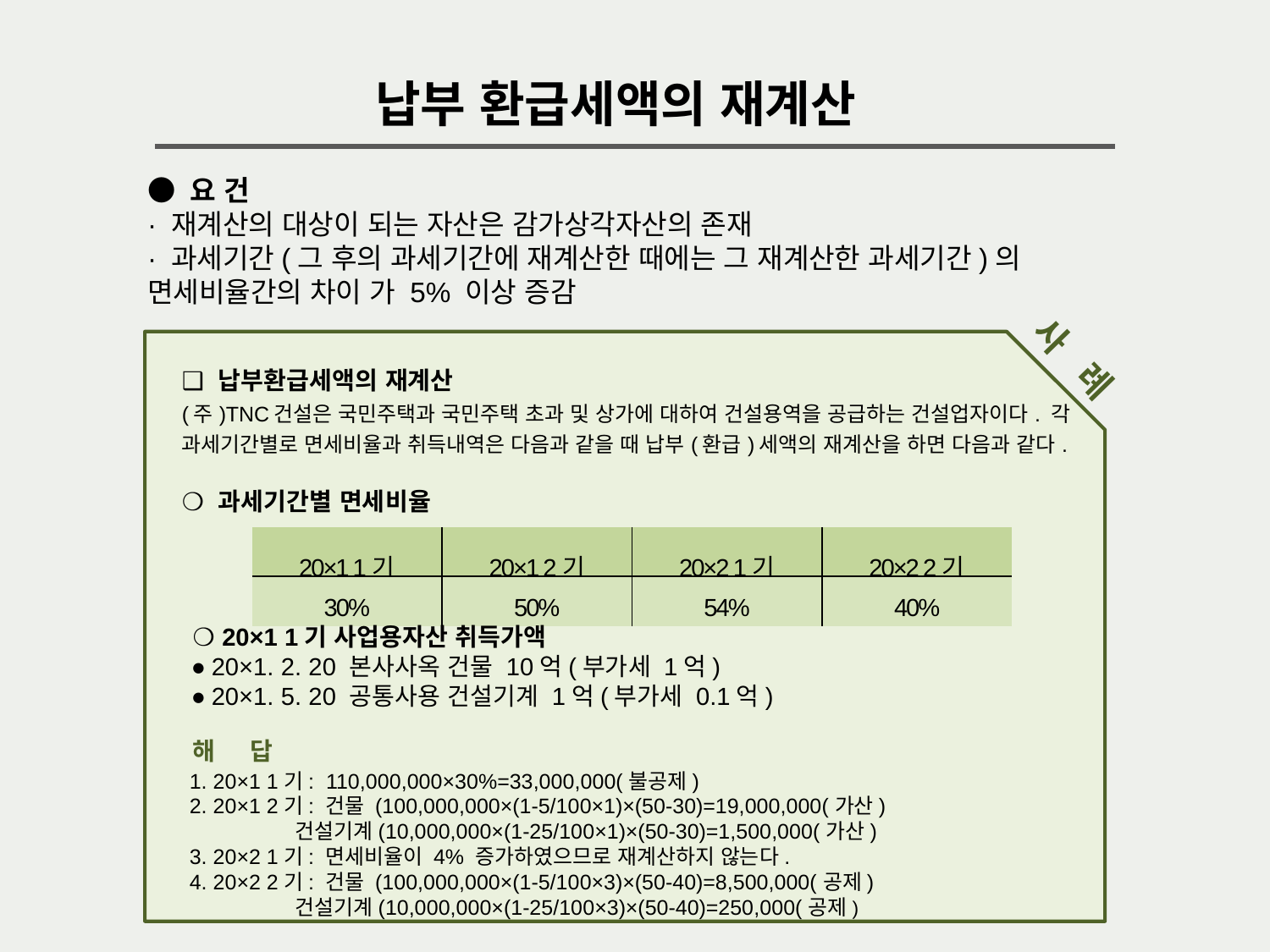

납부 환급세액의 재계산
● 요 건
· 재계산의 대상이 되는 자산은 감가상각자산의 존재
· 과세기간(그 후의 과세기간에 재계산한 때에는 그 재계산한 과세기간)의 면세비율간의 차이 가 5% 이상 증감

사   례
| ❑ 납부환급세액의 재계산 (주)TNC건설은 국민주택과 국민주택 초과 및 상가에 대하여 건설용역을 공급하는 건설업자이다. 각 과세기간별로 면세비율과 취득내역은 다음과 같을 때 납부(환급)세액의 재계산을 하면 다음과 같다. ❍ 과세기간별 면세비율 |
| --- |
|  |

| 20×1 1기 | 20×1 2기 | 20×2 1기 | 20×2 2기 |
| --- | --- | --- | --- |
| 30% | 50% | 54% | 40% |

❍ 20×1 1기 사업용자산 취득가액
⦁ 20×1. 2. 20 본사사옥 건물 10억(부가세 1억)
⦁ 20×1. 5. 20 공통사용 건설기계 1억(부가세 0.1억)
해     답
1. 20×1 1기:  110,000,000×30%=33,000,000(불공제)
2. 20×1 2기: 건물 (100,000,000×(1-5/100×1)×(50-30)=19,000,000(가산)
                 건설기계(10,000,000×(1-25/100×1)×(50-30)=1,500,000(가산)
3. 20×2 1기: 면세비율이 4% 증가하였으므로 재계산하지 않는다.
4. 20×2 2기: 건물 (100,000,000×(1-5/100×3)×(50-40)=8,500,000(공제)
                 건설기계(10,000,000×(1-25/100×3)×(50-40)=250,000(공제)